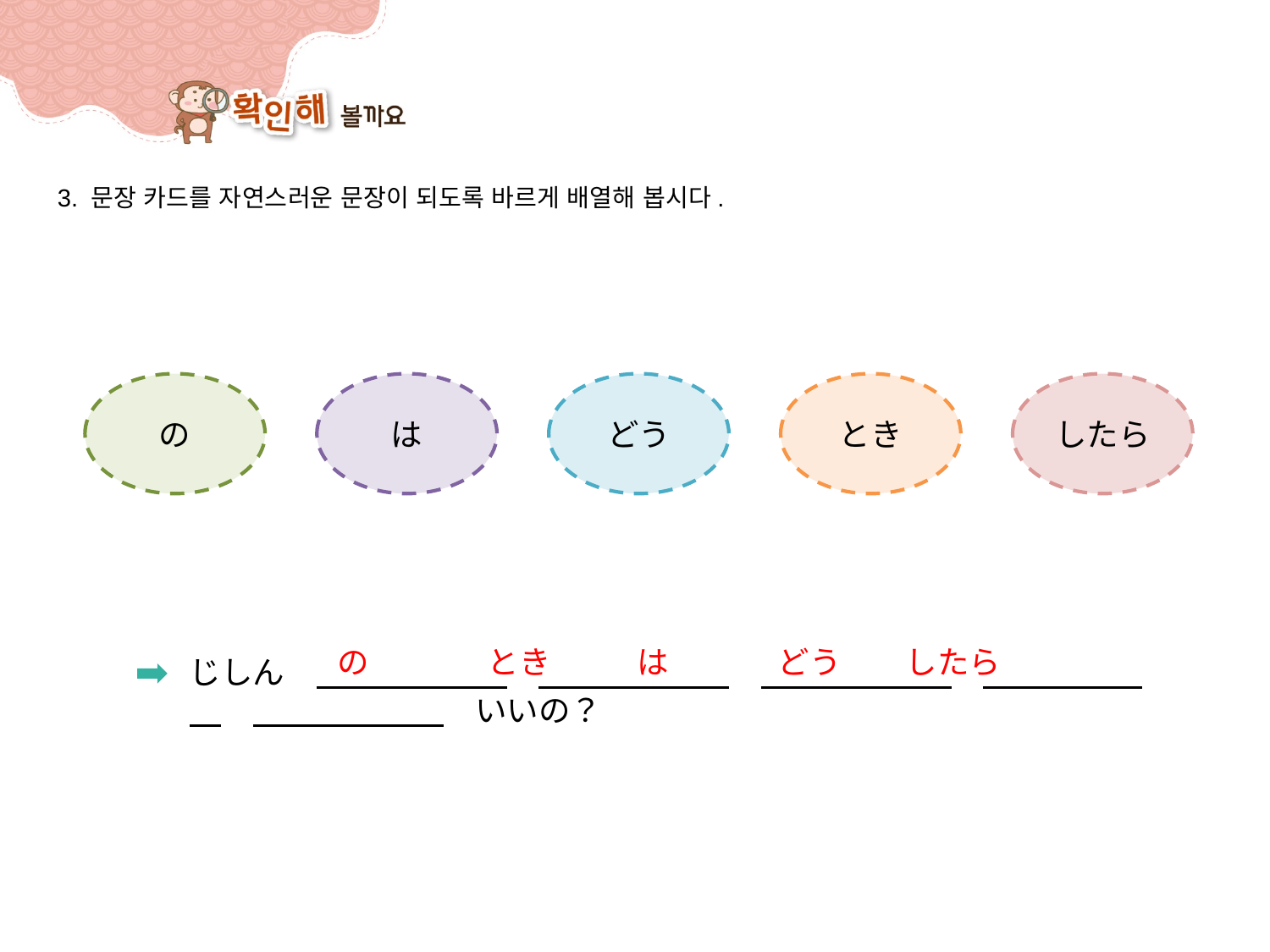

3. 문장 카드를 자연스러운 문장이 되도록 바르게 배열해 봅시다.
の
は
どう
とき
したら
の
とき
は
どう
したら
じしん　　　　　　　　　　　　　　　　　　　　　　　　　　　　　　　　　　　　いいの？